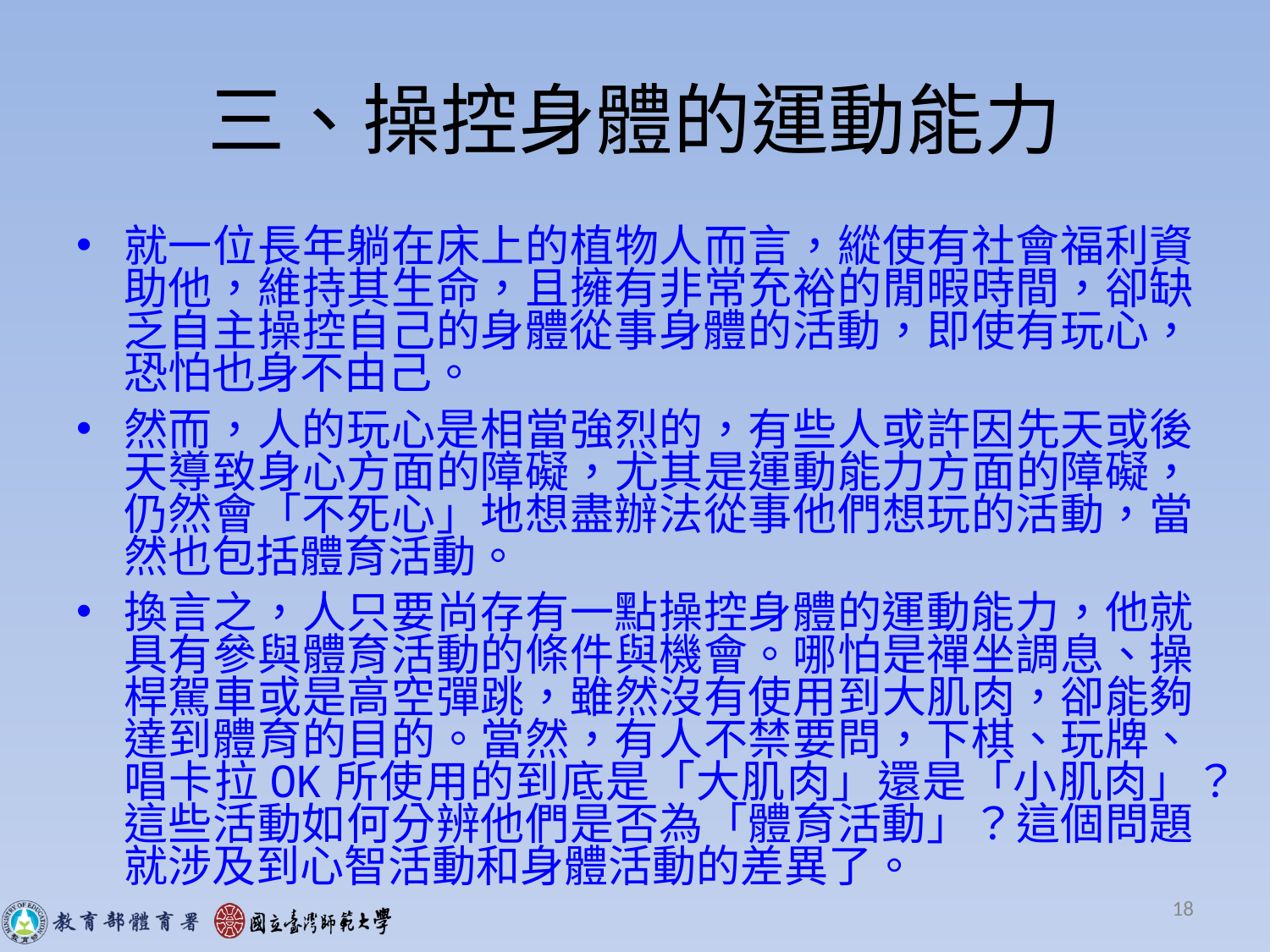

# 三、操控身體的運動能力
就一位長年躺在床上的植物人而言，縱使有社會福利資助他，維持其生命，且擁有非常充裕的閒暇時間，卻缺乏自主操控自己的身體從事身體的活動，即使有玩心，恐怕也身不由己。
然而，人的玩心是相當強烈的，有些人或許因先天或後天導致身心方面的障礙，尤其是運動能力方面的障礙，仍然會「不死心」地想盡辦法從事他們想玩的活動，當然也包括體育活動。
換言之，人只要尚存有一點操控身體的運動能力，他就具有參與體育活動的條件與機會。哪怕是禪坐調息、操桿駕車或是高空彈跳，雖然沒有使用到大肌肉，卻能夠達到體育的目的。當然，有人不禁要問，下棋、玩牌、唱卡拉OK所使用的到底是「大肌肉」還是「小肌肉」？這些活動如何分辨他們是否為「體育活動」？這個問題就涉及到心智活動和身體活動的差異了。
18